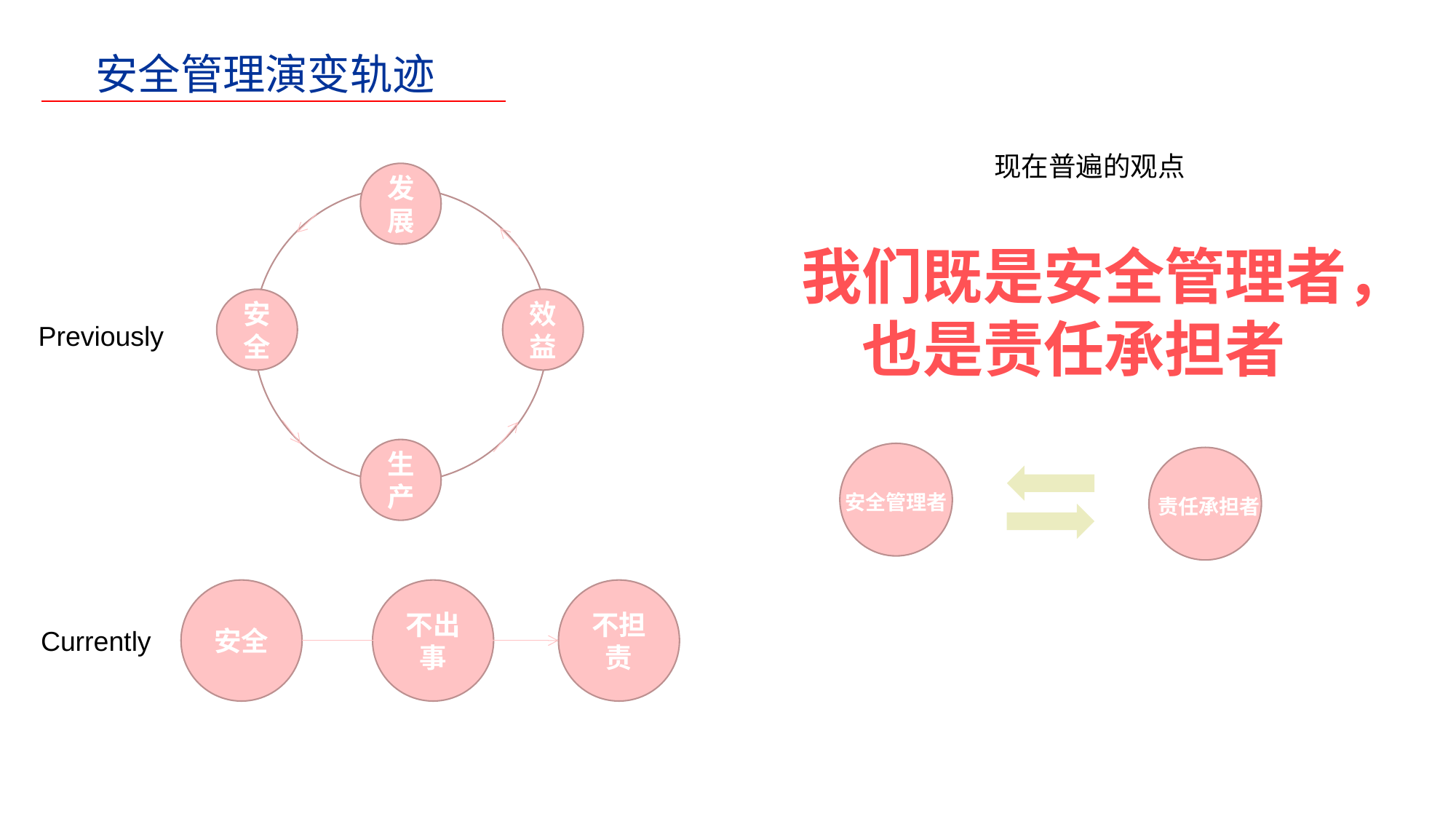

安全管理演变轨迹
现在普遍的观点
发展

我们既是安全管理者，也是责任承担者
安全
效益
Previously
生产

安全管理者
责任承担者

安全
不出事
不担责
Currently